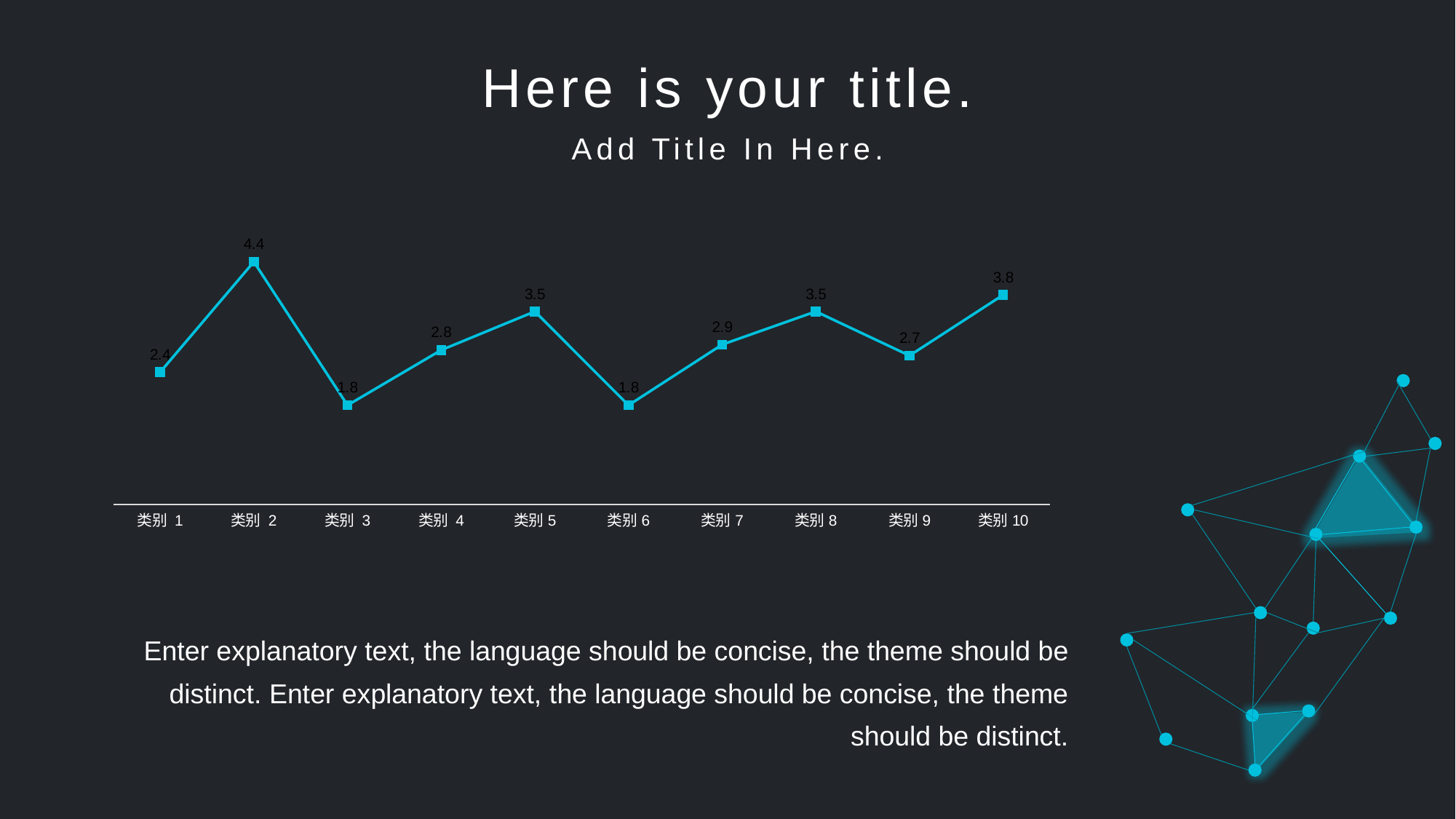

Here is your title.
Add Title In Here.

### Chart

| Category | 系列 2 |
|---|---|
| 类别 1 | 2.4 |
| 类别 2 | 4.4 |
| 类别 3 | 1.8 |
| 类别 4 | 2.8 |
| 类别5 | 3.5 |
| 类别6 | 1.8 |
| 类别7 | 2.9 |
| 类别8 | 3.5 |
| 类别9 | 2.7 |
| 类别10 | 3.8 |

Enter explanatory text, the language should be concise, the theme should be distinct. Enter explanatory text, the language should be concise, the theme should be distinct.